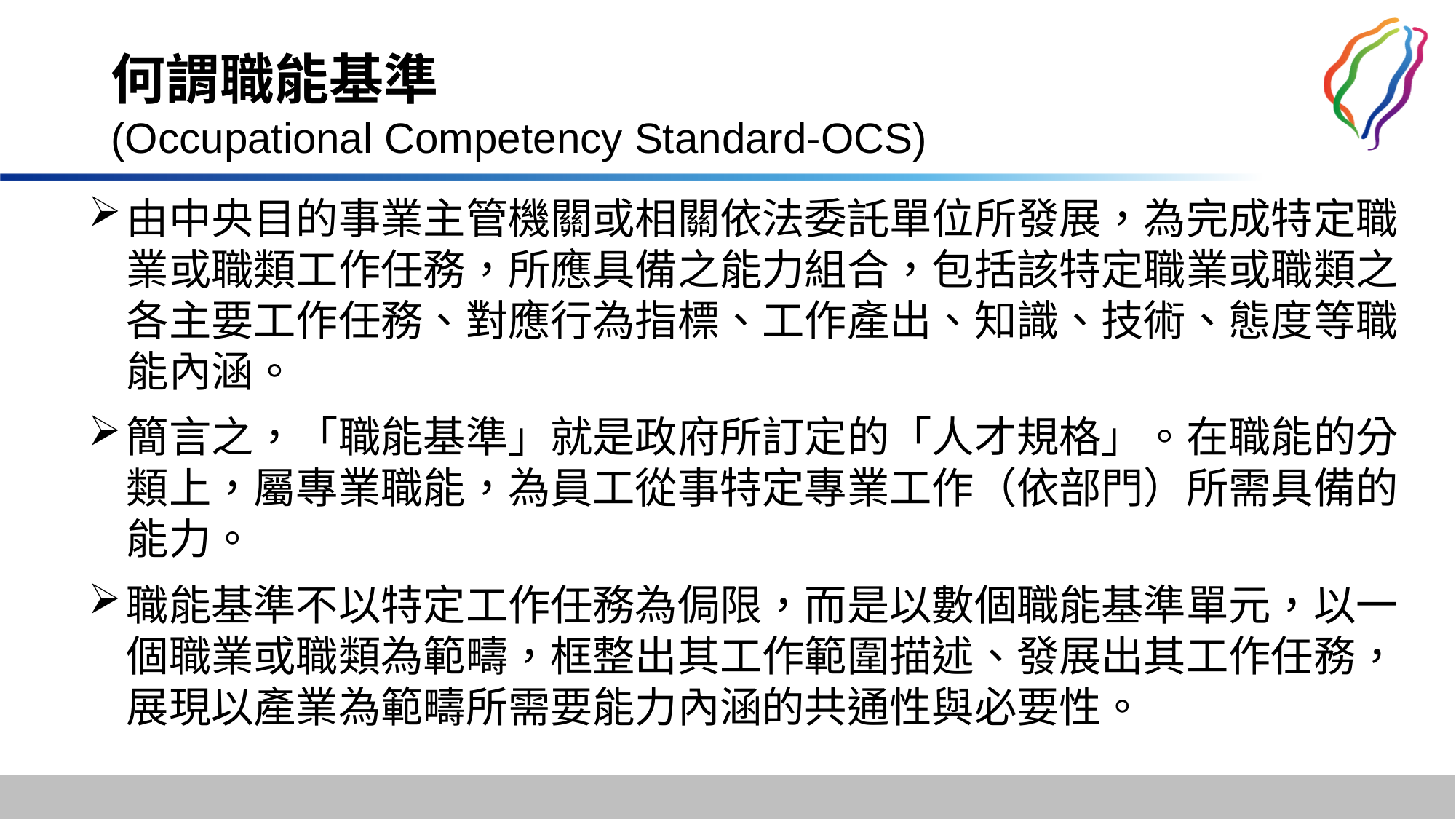

# 何謂職能基準 (Occupational Competency Standard-OCS)
由中央目的事業主管機關或相關依法委託單位所發展，為完成特定職業或職類工作任務，所應具備之能力組合，包括該特定職業或職類之各主要工作任務、對應行為指標、工作產出、知識、技術、態度等職能內涵。
簡言之，「職能基準」就是政府所訂定的「人才規格」。在職能的分類上，屬專業職能，為員工從事特定專業工作（依部門）所需具備的能力。
職能基準不以特定工作任務為侷限，而是以數個職能基準單元，以一個職業或職類為範疇，框整出其工作範圍描述、發展出其工作任務，展現以產業為範疇所需要能力內涵的共通性與必要性。